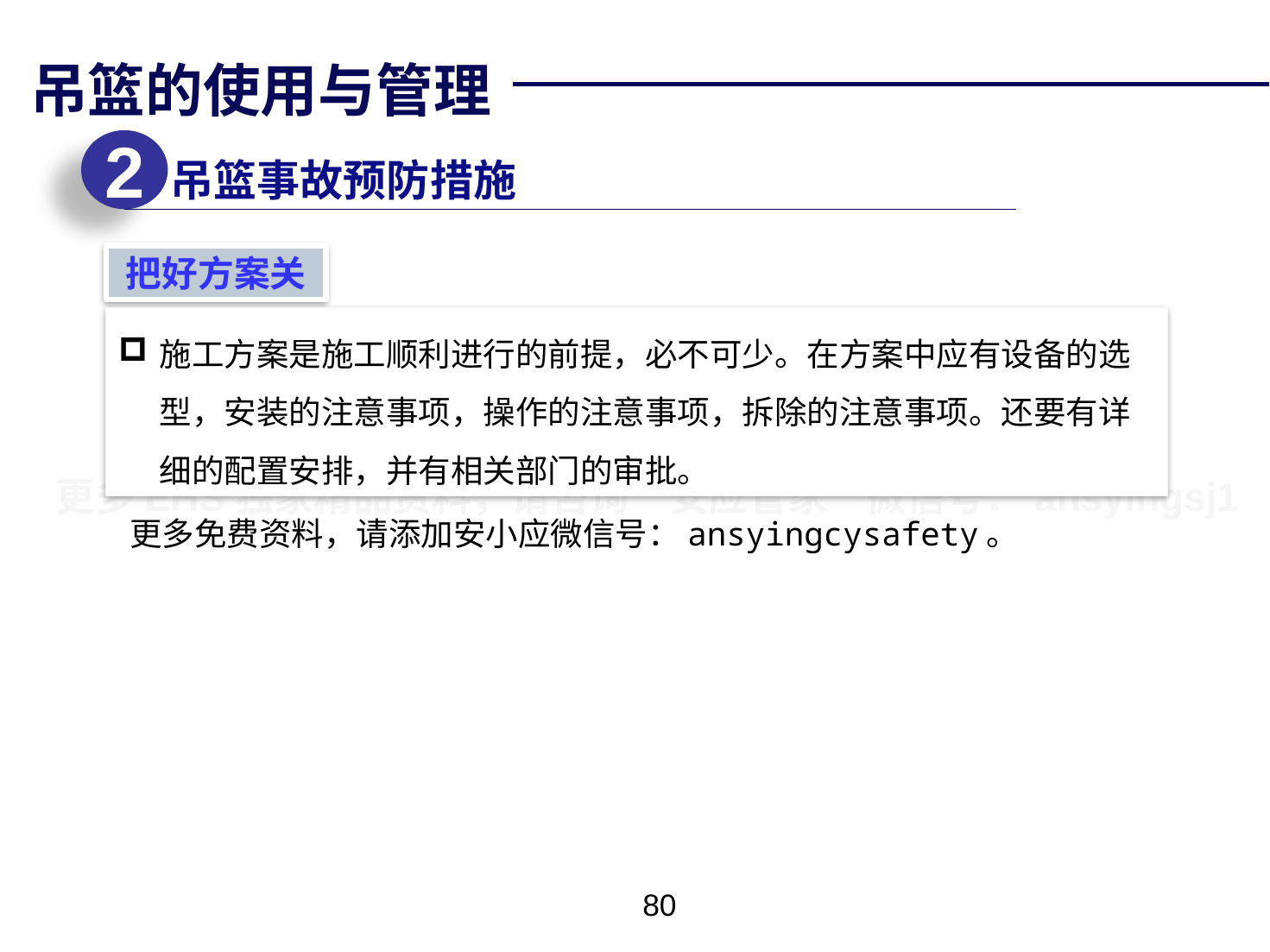

吊篮的使用与管理
2

吊篮事故预防措施
把好方案关
施工方案是施工顺利进行的前提，必不可少。在方案中应有设备的选型，安装的注意事项，操作的注意事项，拆除的注意事项。还要有详细的配置安排，并有相关部门的审批。
更多免费资料，请添加安小应微信号：ansyingcysafety。
80